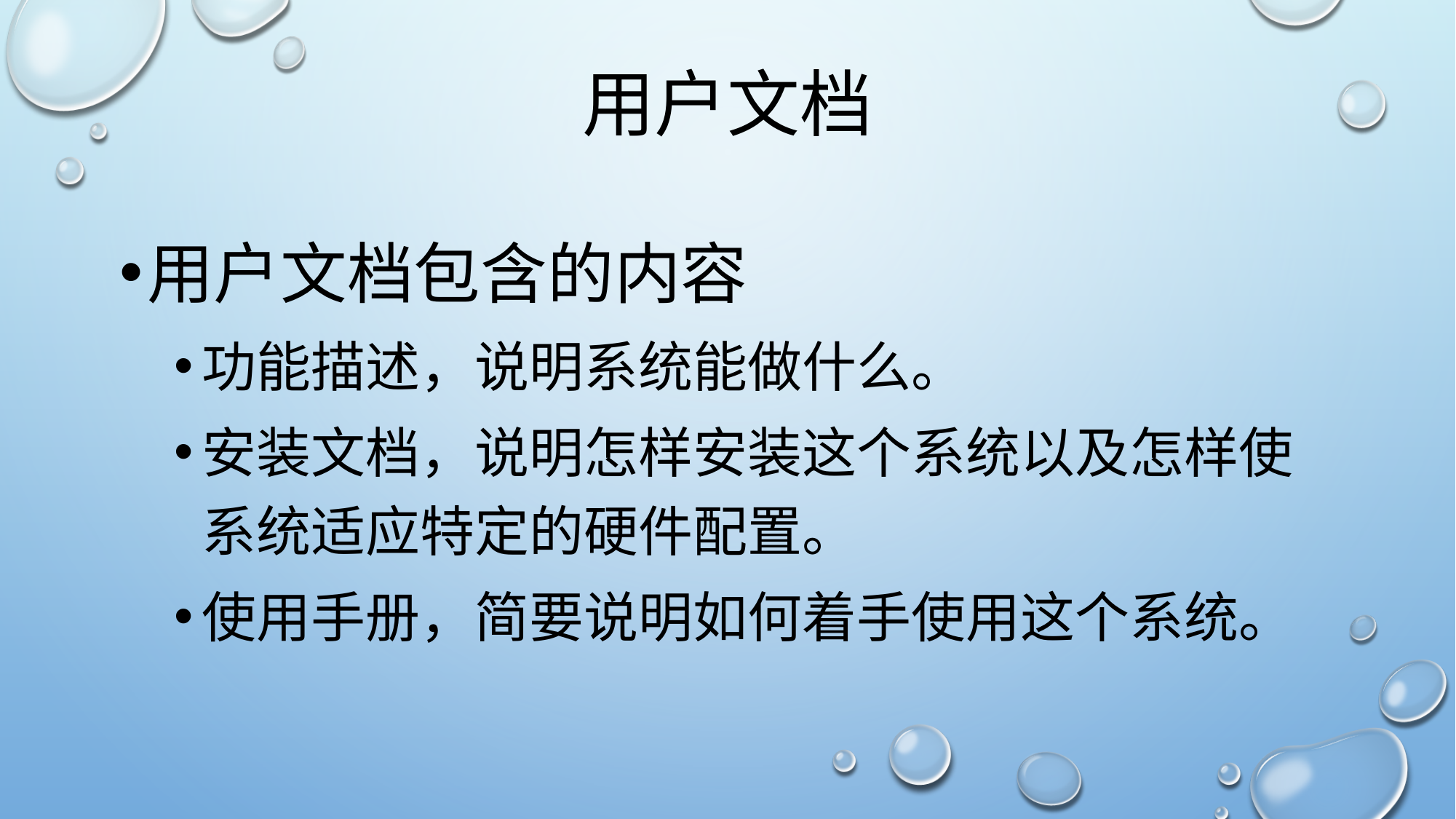

# 用户文档
用户文档包含的内容
功能描述，说明系统能做什么。
安装文档，说明怎样安装这个系统以及怎样使系统适应特定的硬件配置。
使用手册，简要说明如何着手使用这个系统。